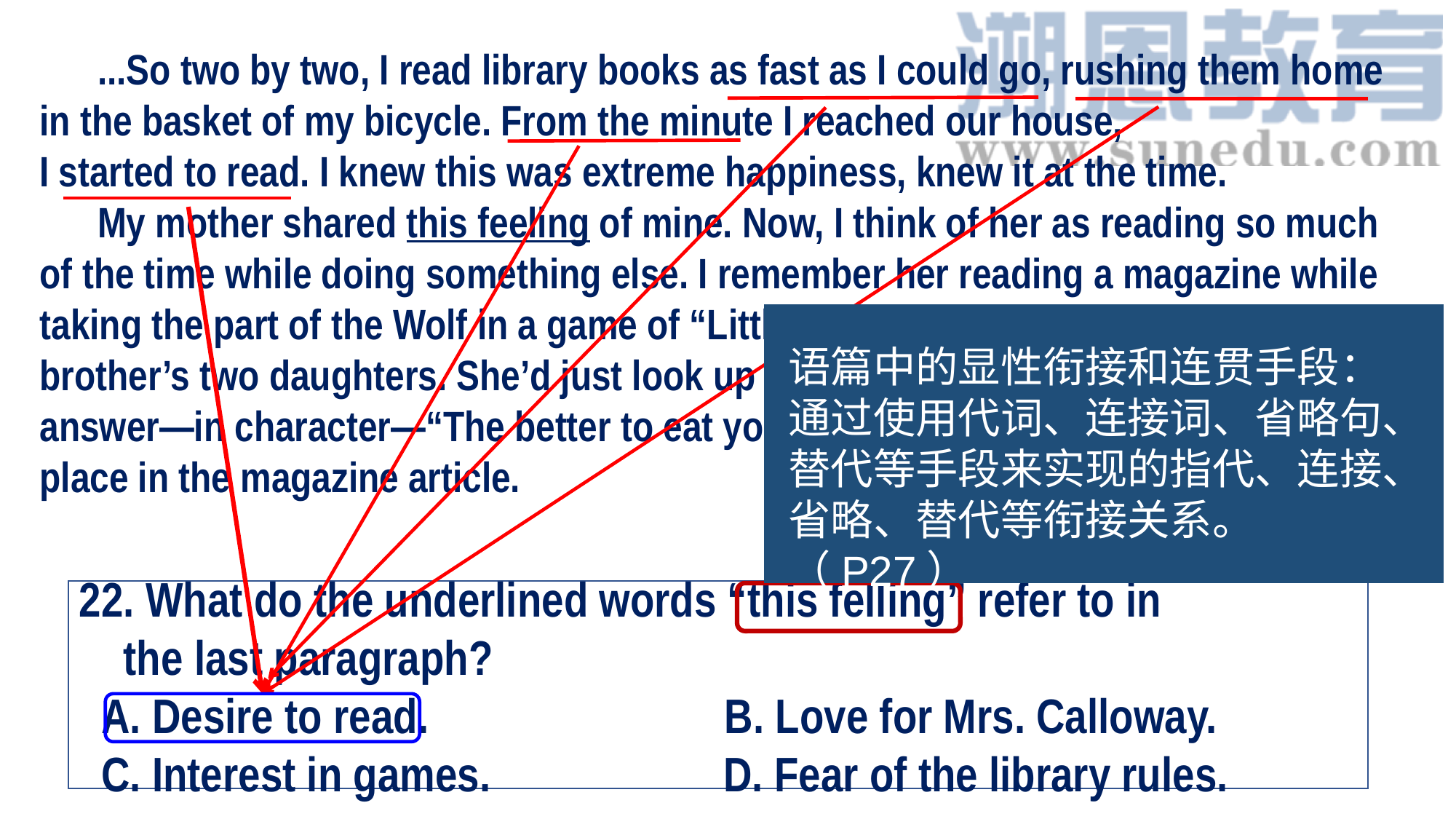

...So two by two, I read library books as fast as I could go, rushing them home in the basket of my bicycle. From the minute I reached our house,
I started to read. I knew this was extreme happiness, knew it at the time.
      My mother shared this feeling of mine. Now, I think of her as reading so much of the time while doing something else. I remember her reading a magazine while taking the part of the Wolf in a game of “Little Red Riding Hood” with my brother’s two daughters. She’d just look up at the right time, long enough to answer—in character—“The better to eat you with, my dear,” and go back to her place in the magazine article.

语篇中的显性衔接和连贯手段：通过使用代词、连接词、省略句、替代等手段来实现的指代、连接、省略、替代等衔接关系。（P27）

22. What do the underlined words “this felling” refer to in
    the last paragraph?
  A. Desire to read.		         B. Love for Mrs. Calloway.
  C. Interest in games.                     D. Fear of the library rules.